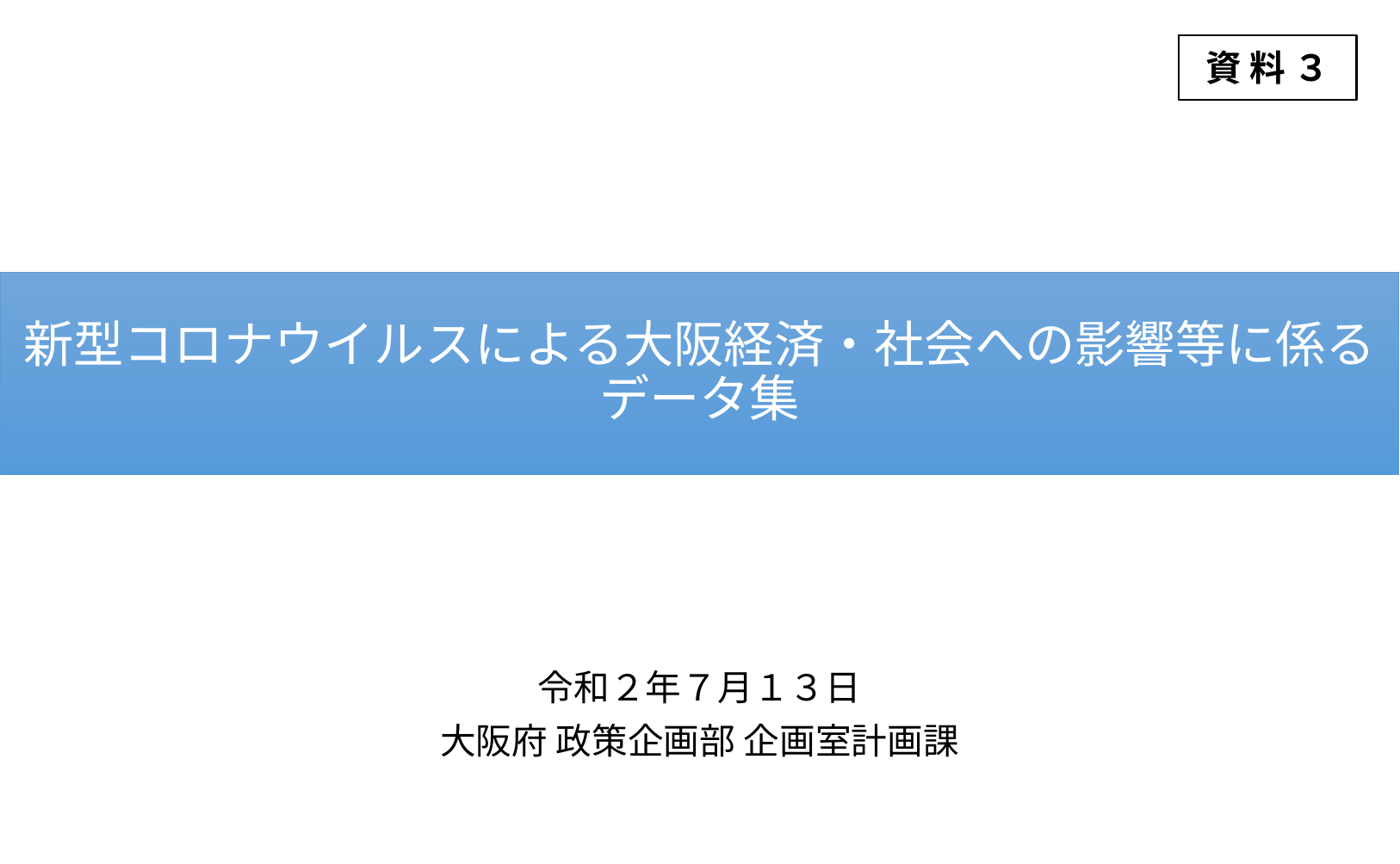

資 料 ３
# 新型コロナウイルスによる大阪経済・社会への影響等に係るデータ集
令和２年７月１３日
大阪府 政策企画部 企画室計画課